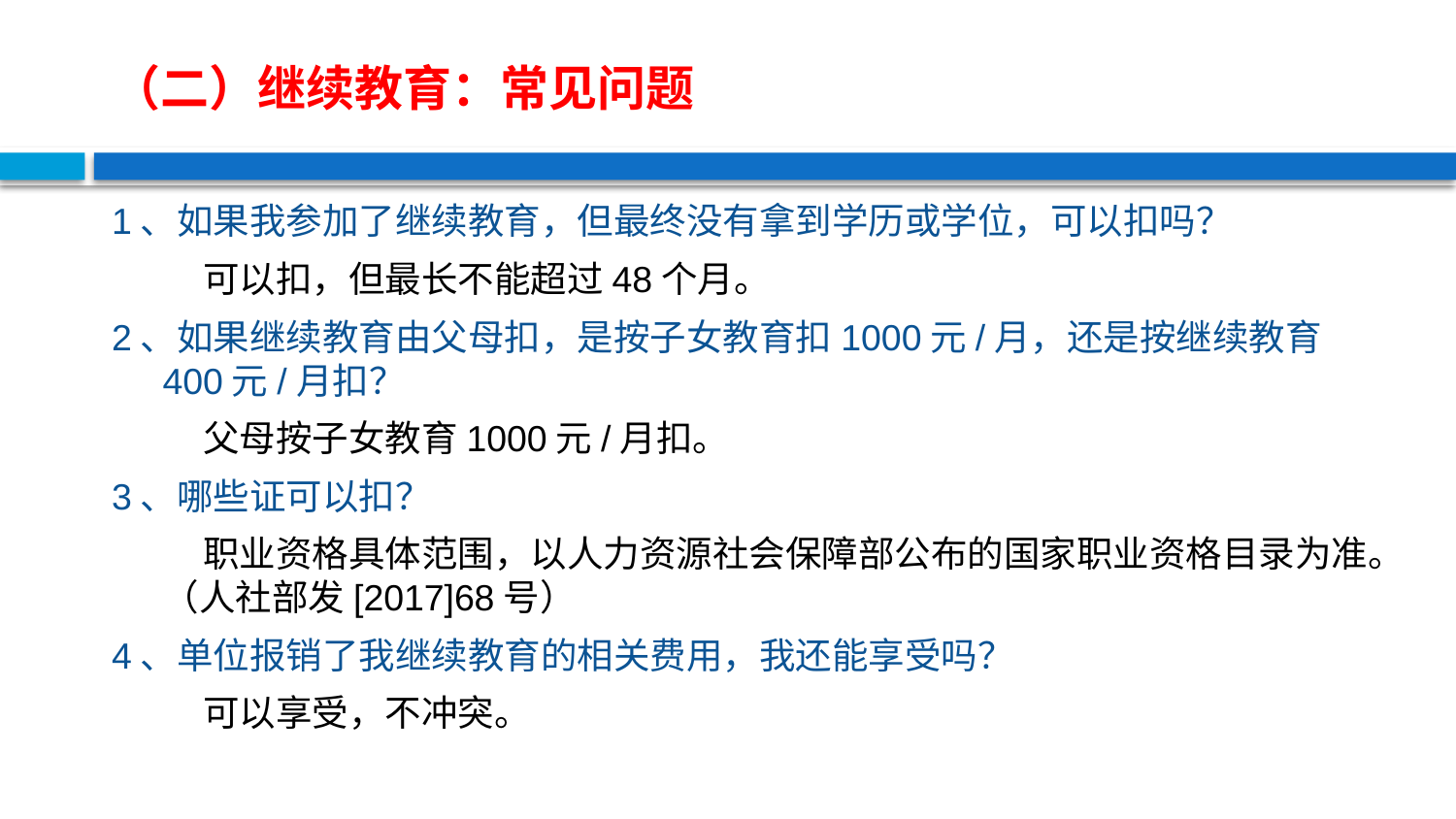

# （二）继续教育：常见问题
1、如果我参加了继续教育，但最终没有拿到学历或学位，可以扣吗？
          可以扣，但最长不能超过48个月。
2、如果继续教育由父母扣，是按子女教育扣1000元/月，还是按继续教育400元/月扣？
          父母按子女教育1000元/月扣。
3、哪些证可以扣？
          职业资格具体范围，以人力资源社会保障部公布的国家职业资格目录为准。（人社部发[2017]68号）
4、单位报销了我继续教育的相关费用，我还能享受吗？
          可以享受，不冲突。